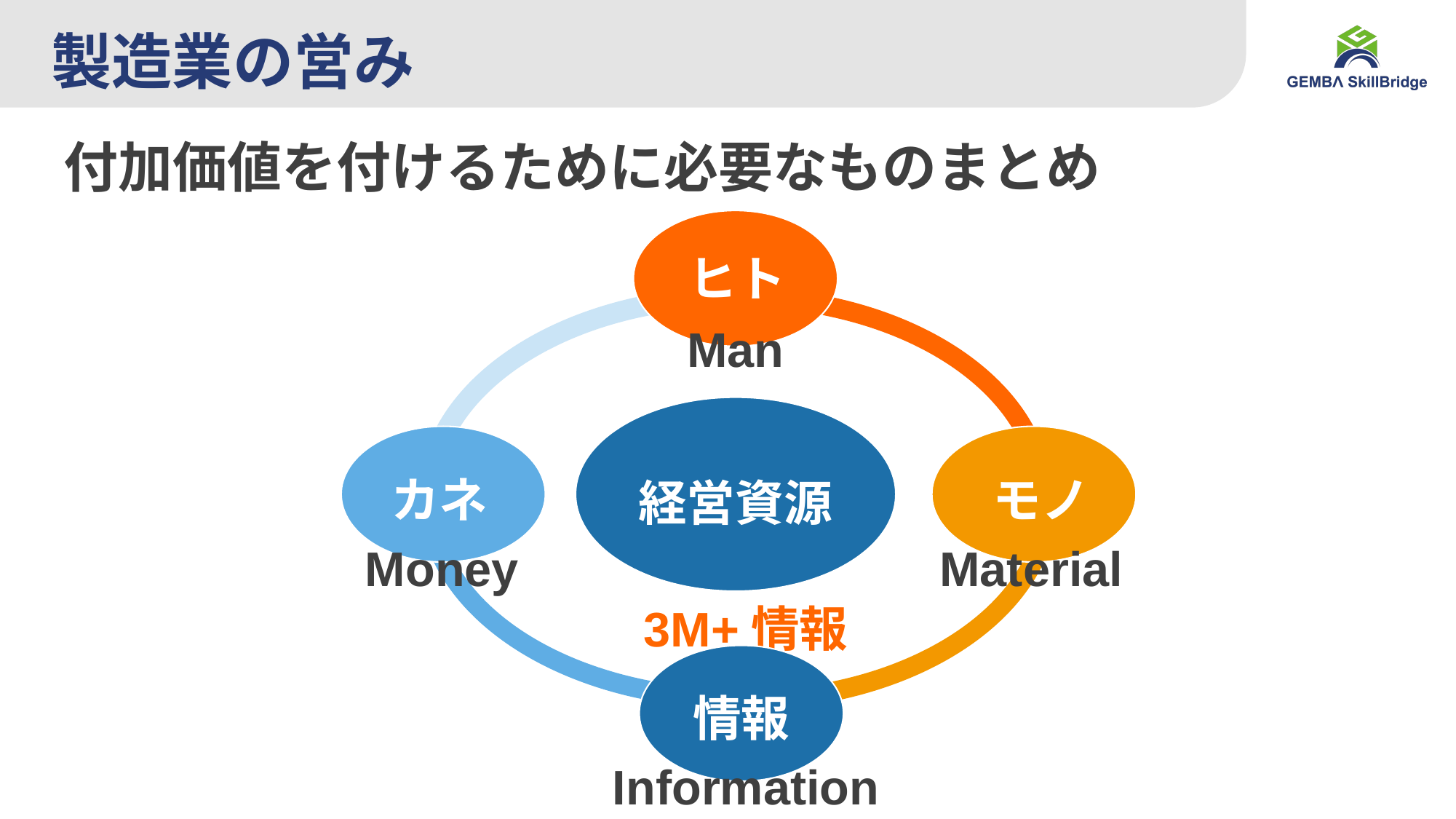

# 製造業の営み
付加価値を付けるために必要なものまとめ

ヒト

Man

カネ
モノ
経営資源
Money
Material
3M+情報

情報
Information